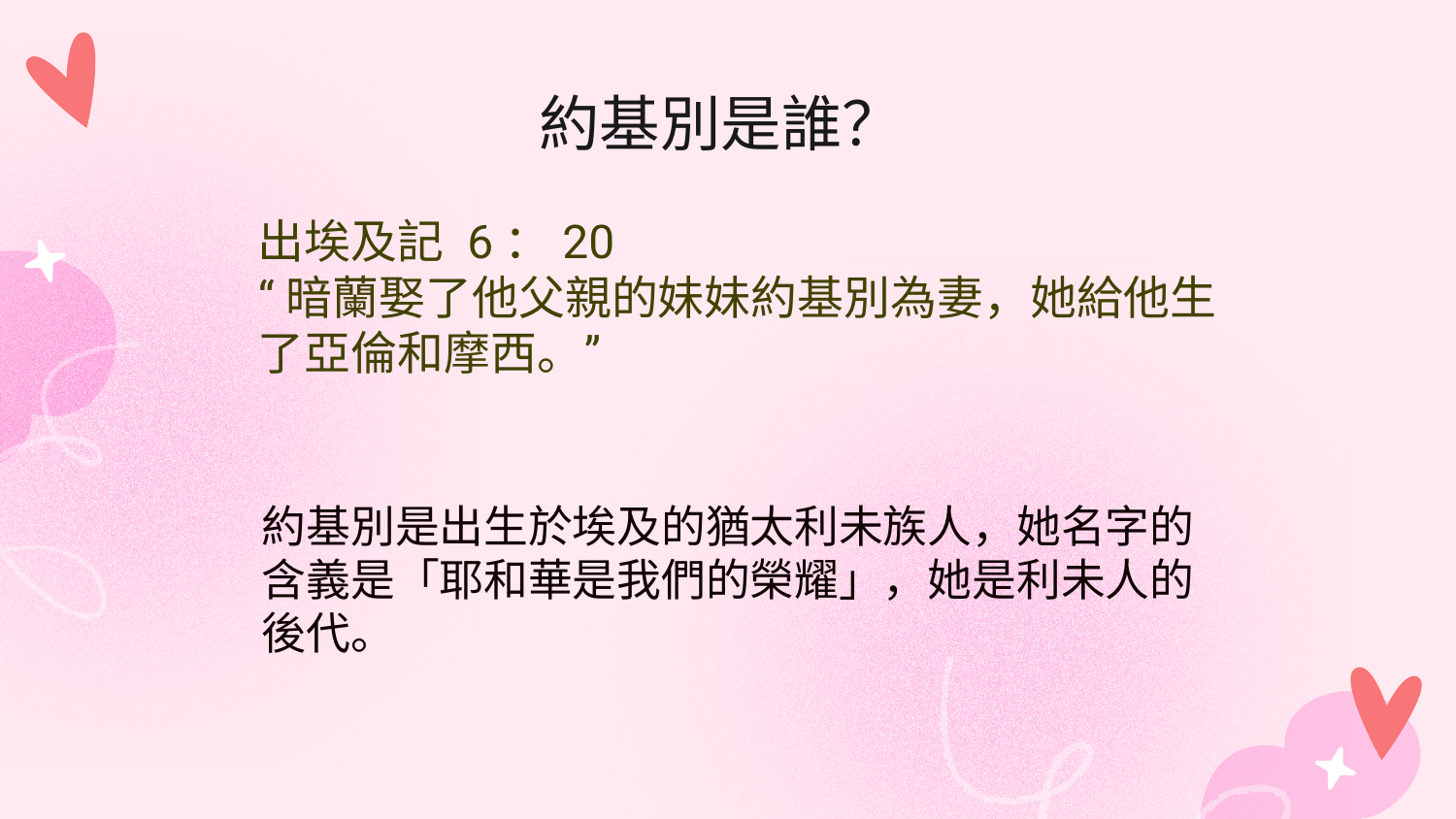

# 約基別是誰？
出埃及記 6：20
“暗蘭娶了他父親的妹妹約基別為妻，她給他生了亞倫和摩西。”
約基別是出生於埃及的猶太利未族人，她名字的含義是「耶和華是我們的榮耀」，她是利未人的後代。